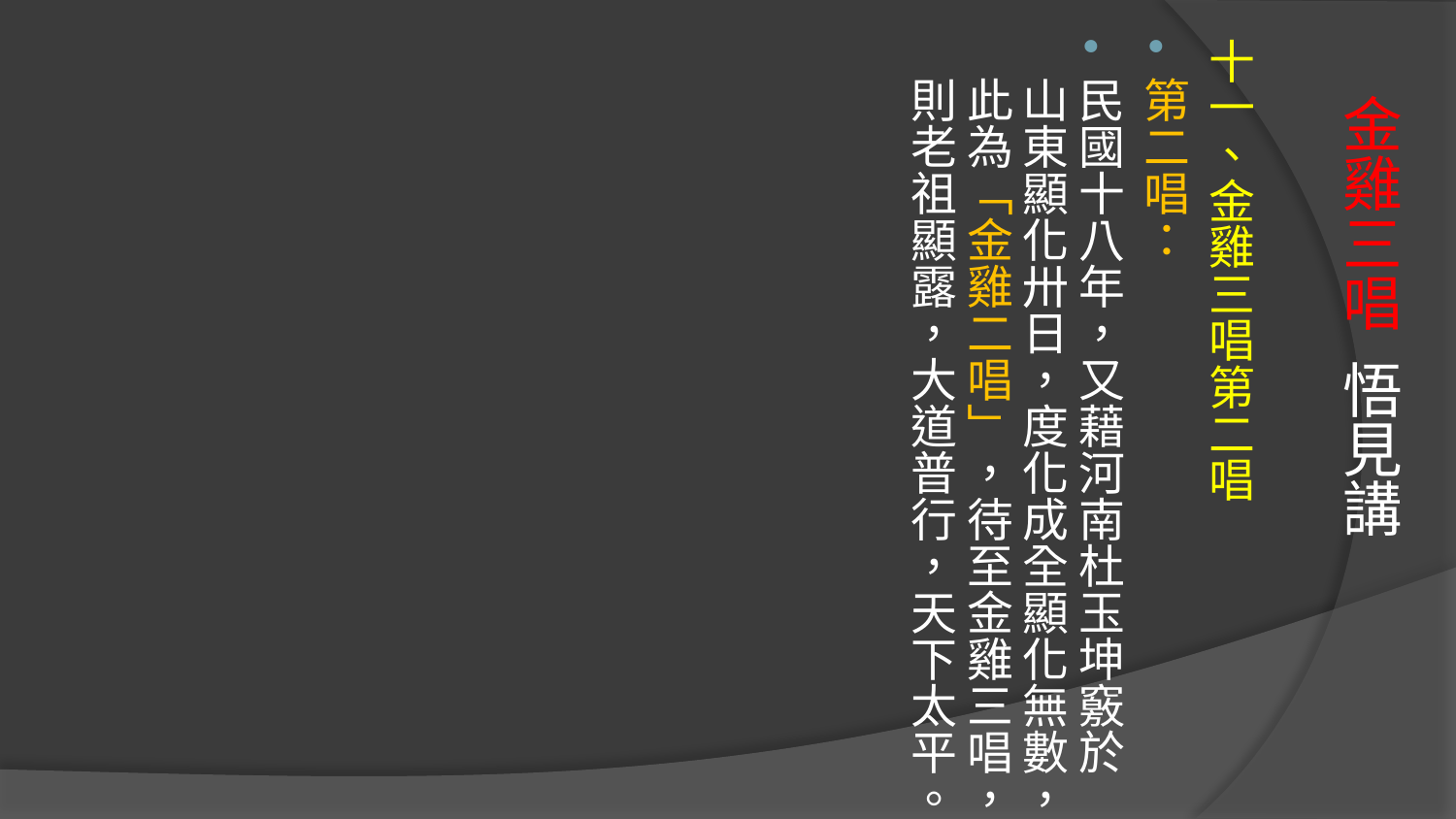

十一、金雞三唱第二唱
第二唱：
民國十八年，又藉河南杜玉坤竅於山東顯化卅日，度化成全顯化無數，此為「金雞二唱」，待至金雞三唱，則老祖顯露，大道普行，天下太平。

# 金雞三唱  悟見講